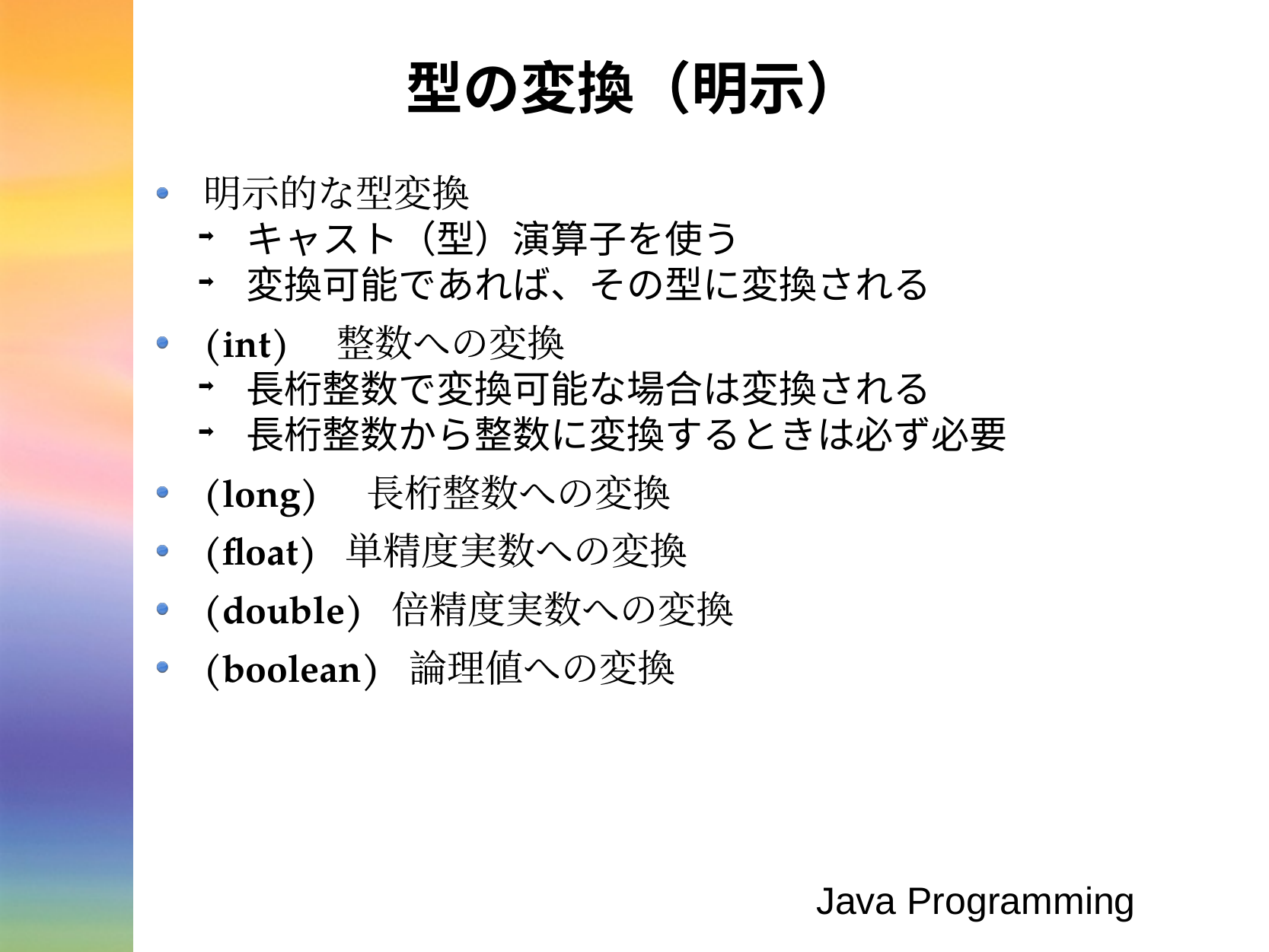

# 型の変換（明示）
明示的な型変換
キャスト（型）演算子を使う
変換可能であれば、その型に変換される
(int)　整数への変換
長桁整数で変換可能な場合は変換される
長桁整数から整数に変換するときは必ず必要
(long)　長桁整数への変換
(float)  単精度実数への変換
(double)  倍精度実数への変換
(boolean)  論理値への変換